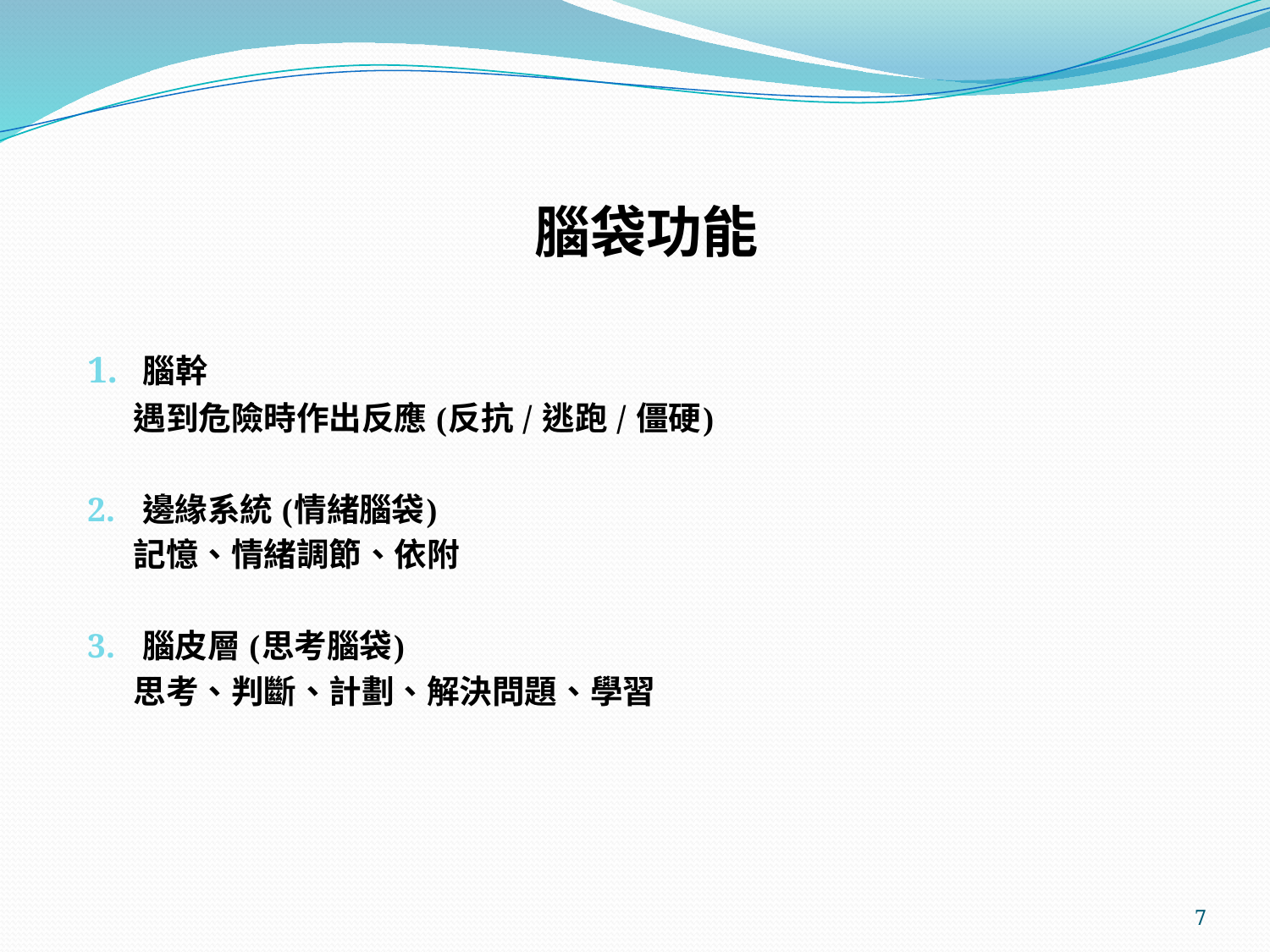

#
腦袋功能

1.  腦幹
      遇到危險時作出反應 (反抗 / 逃跑 / 僵硬)

2.   邊緣系統 (情緒腦袋)
      記憶、情緒調節、依附

3.   腦皮層 (思考腦袋)
      思考、判斷、計劃、解決問題、學習

7